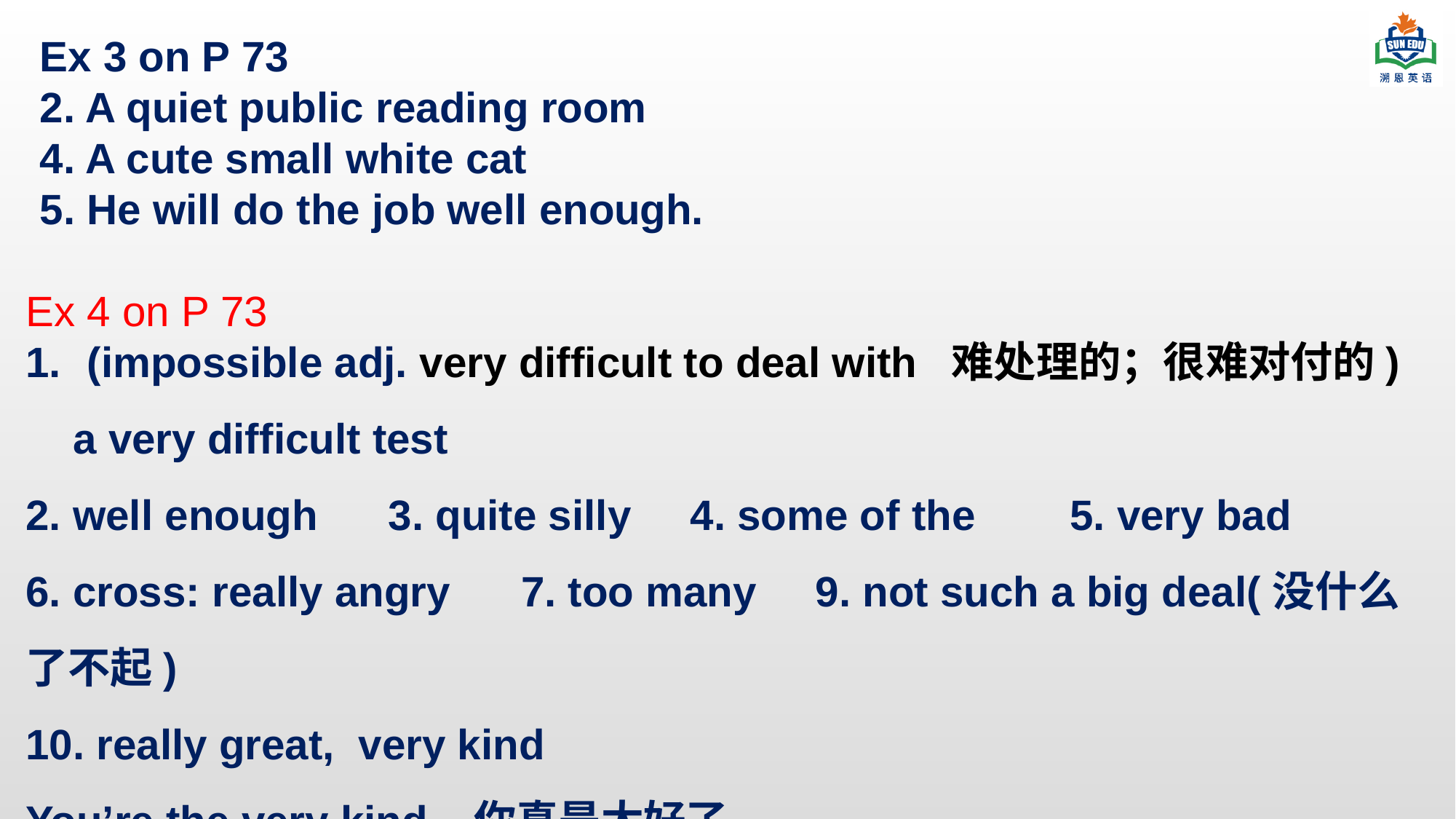

Ex 3 on P 73
2. A quiet public reading room
4. A cute small white cat
5. He will do the job well enough.
Ex 4 on P 73
(impossible adj. very difficult to deal with  难处理的；很难对付的)
    a very difficult test
2. well enough      3. quite silly     4. some of the        5. very bad
6. cross: really angry      7. too many     9. not such a big deal(没什么了不起)
10. really great,  very kind
You’re the very kind.  你真是太好了。